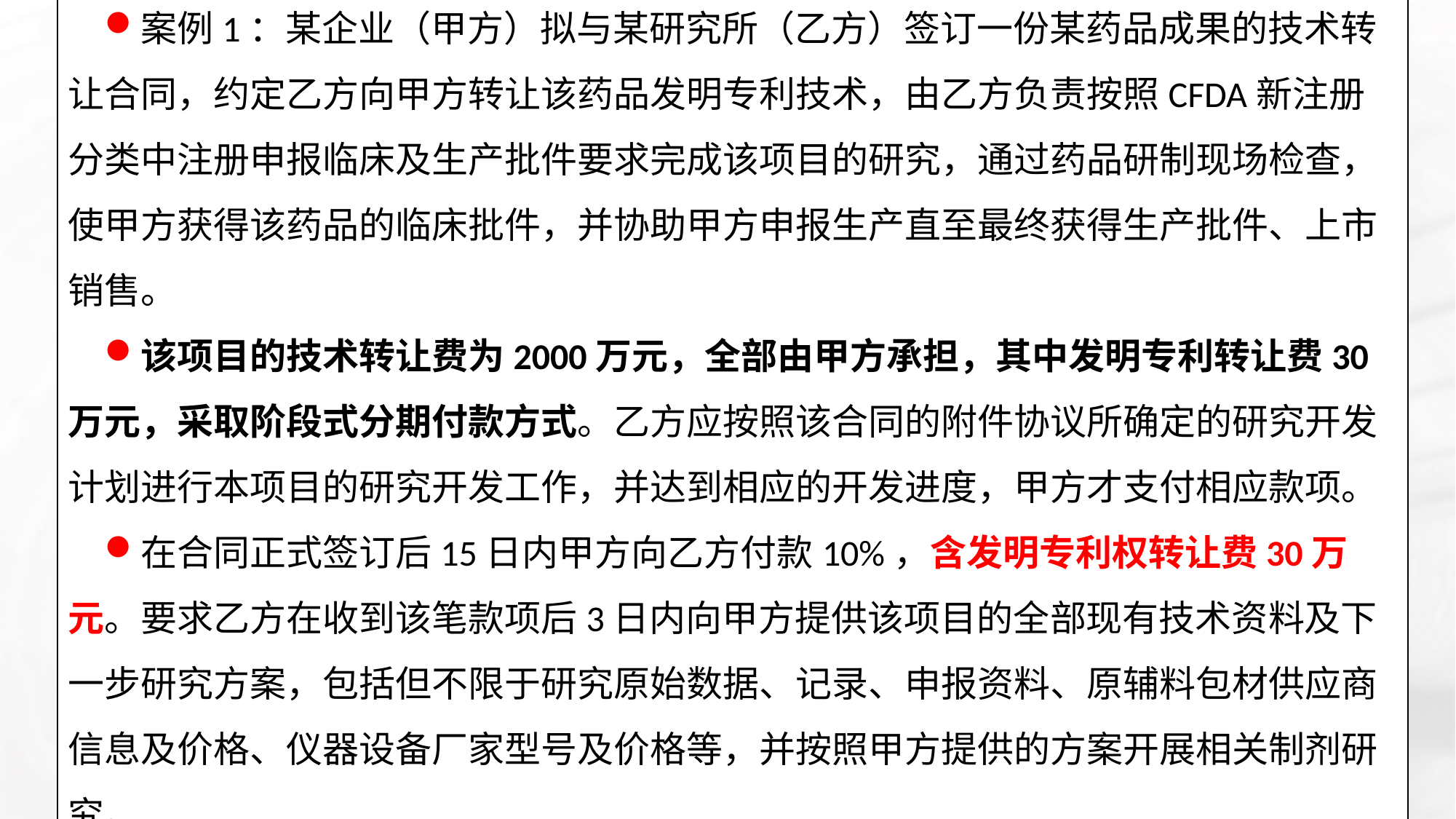

案例1：某企业（甲方）拟与某研究所（乙方）签订一份某药品成果的技术转让合同，约定乙方向甲方转让该药品发明专利技术，由乙方负责按照CFDA新注册分类中注册申报临床及生产批件要求完成该项目的研究，通过药品研制现场检查，使甲方获得该药品的临床批件，并协助甲方申报生产直至最终获得生产批件、上市销售。
该项目的技术转让费为2000万元，全部由甲方承担，其中发明专利转让费30万元，采取阶段式分期付款方式。乙方应按照该合同的附件协议所确定的研究开发计划进行本项目的研究开发工作，并达到相应的开发进度，甲方才支付相应款项。
在合同正式签订后15日内甲方向乙方付款10%，含发明专利权转让费30万元。要求乙方在收到该笔款项后3日内向甲方提供该项目的全部现有技术资料及下一步研究方案，包括但不限于研究原始数据、记录、申报资料、原辅料包材供应商信息及价格、仪器设备厂家型号及价格等，并按照甲方提供的方案开展相关制剂研究。